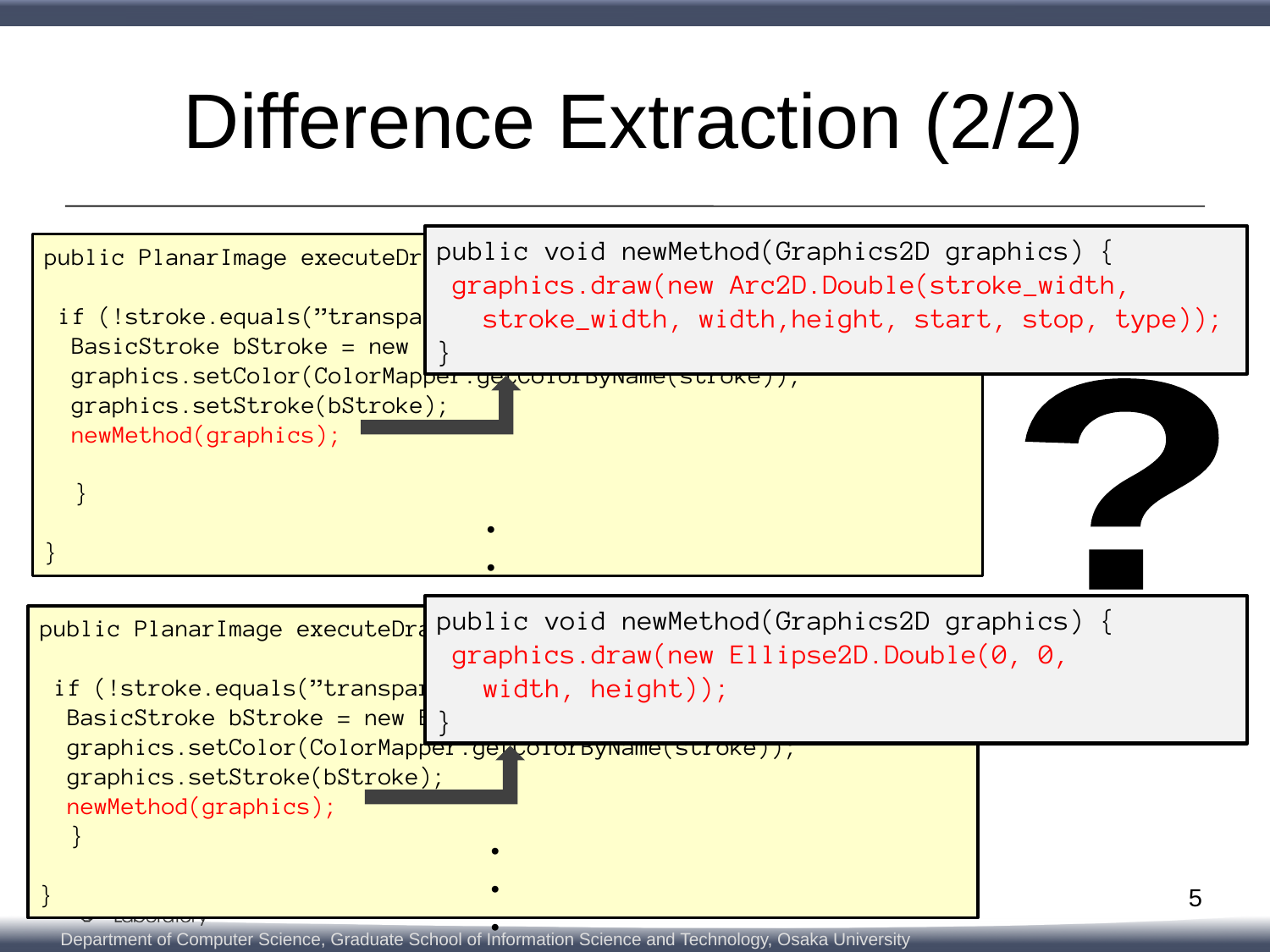

# Difference Extraction (2/2)
public void newMethod(Graphics2D graphics) {
 graphics.draw(new Arc2D.Double(stroke_width,
   stroke_width, width,height, start, stop, type));
}
public PlanarImage executeDrawOperation() {

 if (!stroke.equals(”transparent”)) {
  BasicStroke bStroke = new BasicStroke(stroke_width);
  graphics.setColor(ColorMapper.getColorByName(stroke));
  graphics.setStroke(bStroke);
  newMethod(graphics);

　}

}
・・・

?
・・・
public void newMethod(Graphics2D graphics) {
 graphics.draw(new Ellipse2D.Double(0, 0,
   width, height));
}
public PlanarImage executeDrawOperation() {

 if (!stroke.equals(”transparent”)) {
  BasicStroke bStroke = new BasicStroke(stroke_width);
  graphics.setColor(ColorMapper.getColorByName(stroke));
  graphics.setStroke(bStroke);
  newMethod(graphics);
　}

}
・・・

・・・
5